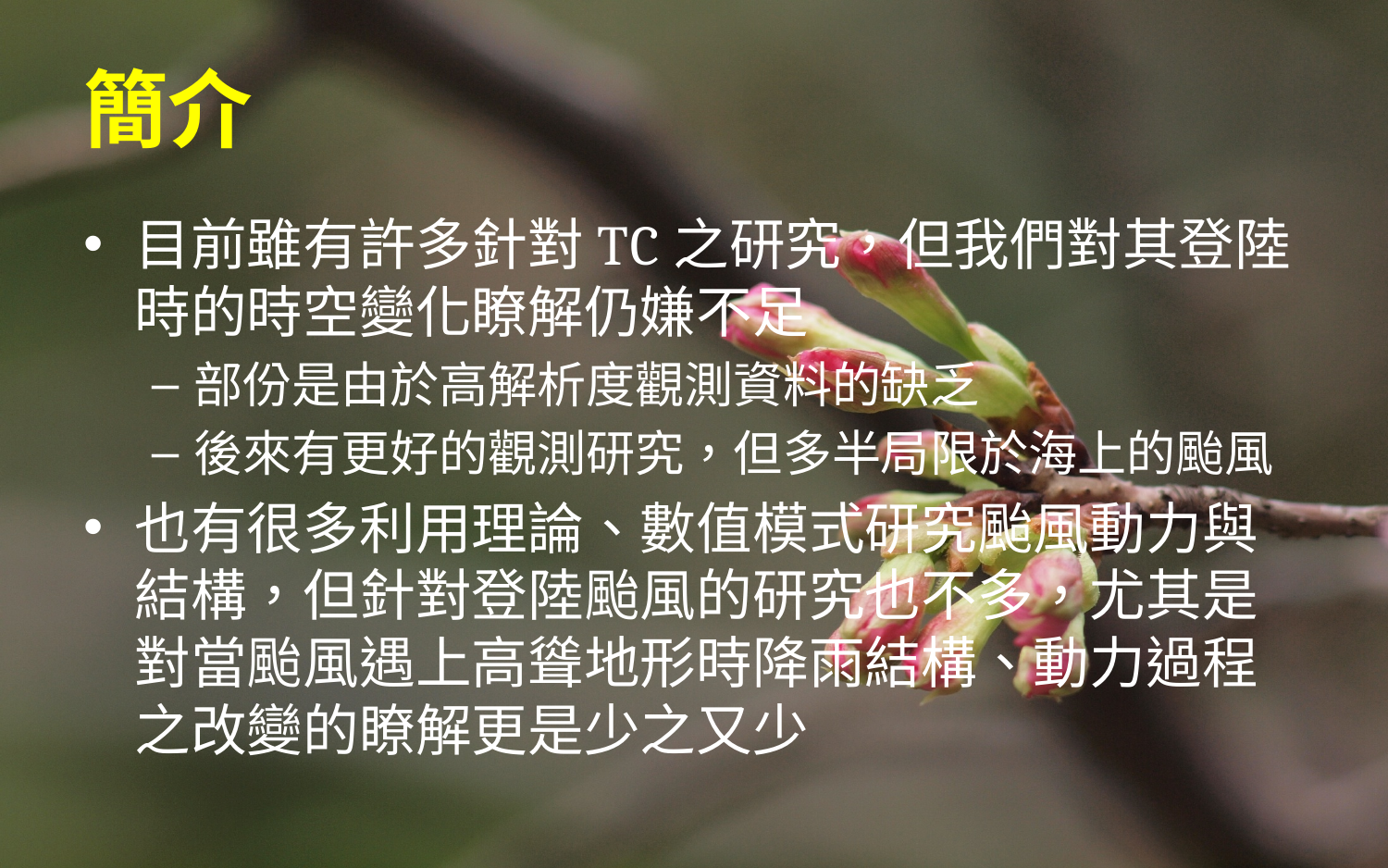

# 簡介
目前雖有許多針對TC之研究，但我們對其登陸時的時空變化瞭解仍嫌不足
部份是由於高解析度觀測資料的缺乏
後來有更好的觀測研究，但多半局限於海上的颱風
也有很多利用理論、數值模式研究颱風動力與結構，但針對登陸颱風的研究也不多，尤其是對當颱風遇上高聳地形時降雨結構、動力過程之改變的瞭解更是少之又少